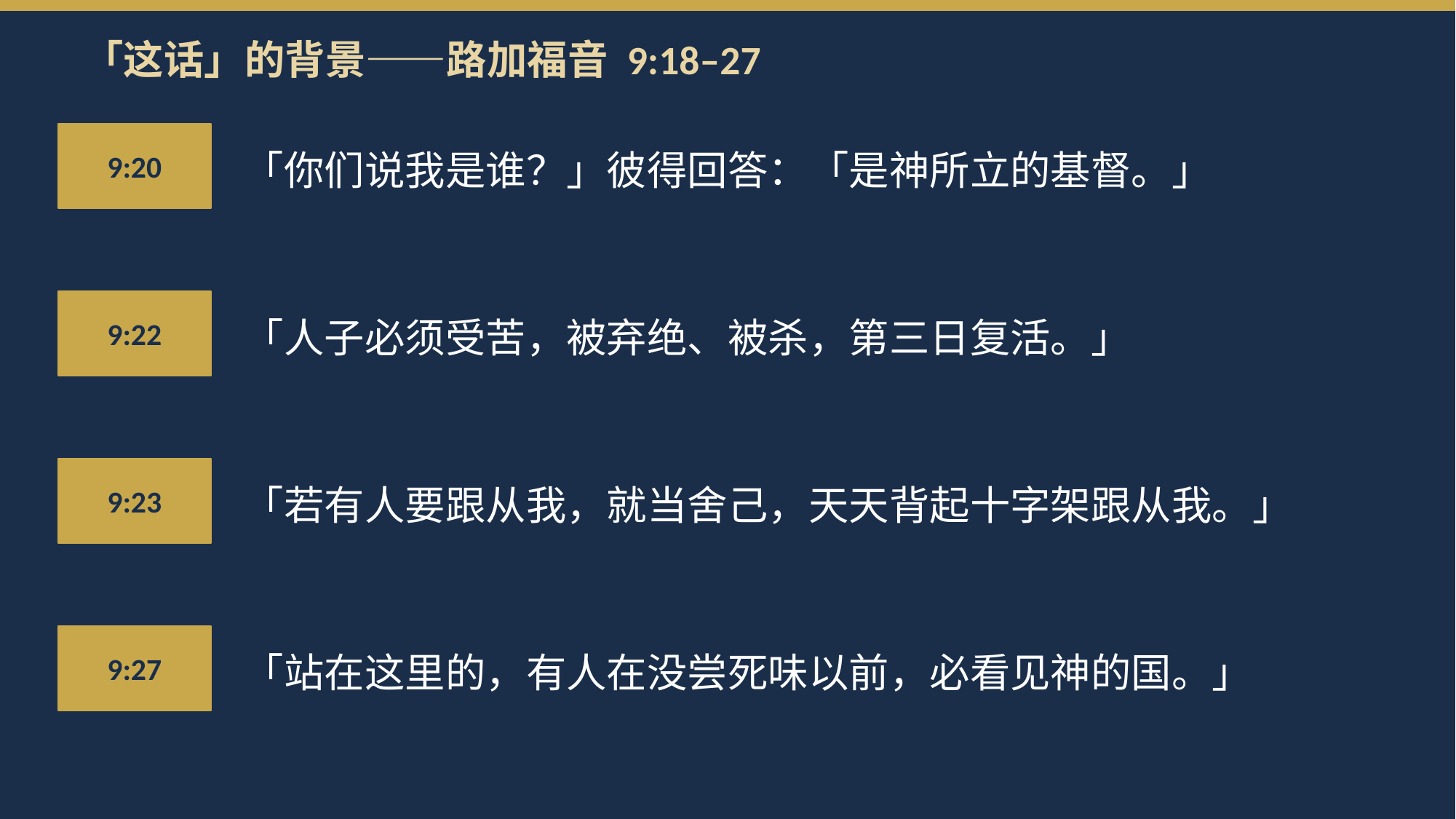

「这话」的背景——路加福音 9:18–27
「你们说我是谁？」彼得回答：「是神所立的基督。」

9:20
「人子必须受苦，被弃绝、被杀，第三日复活。」

9:22
「若有人要跟从我，就当舍己，天天背起十字架跟从我。」

9:23
「站在这里的，有人在没尝死味以前，必看见神的国。」

9:27